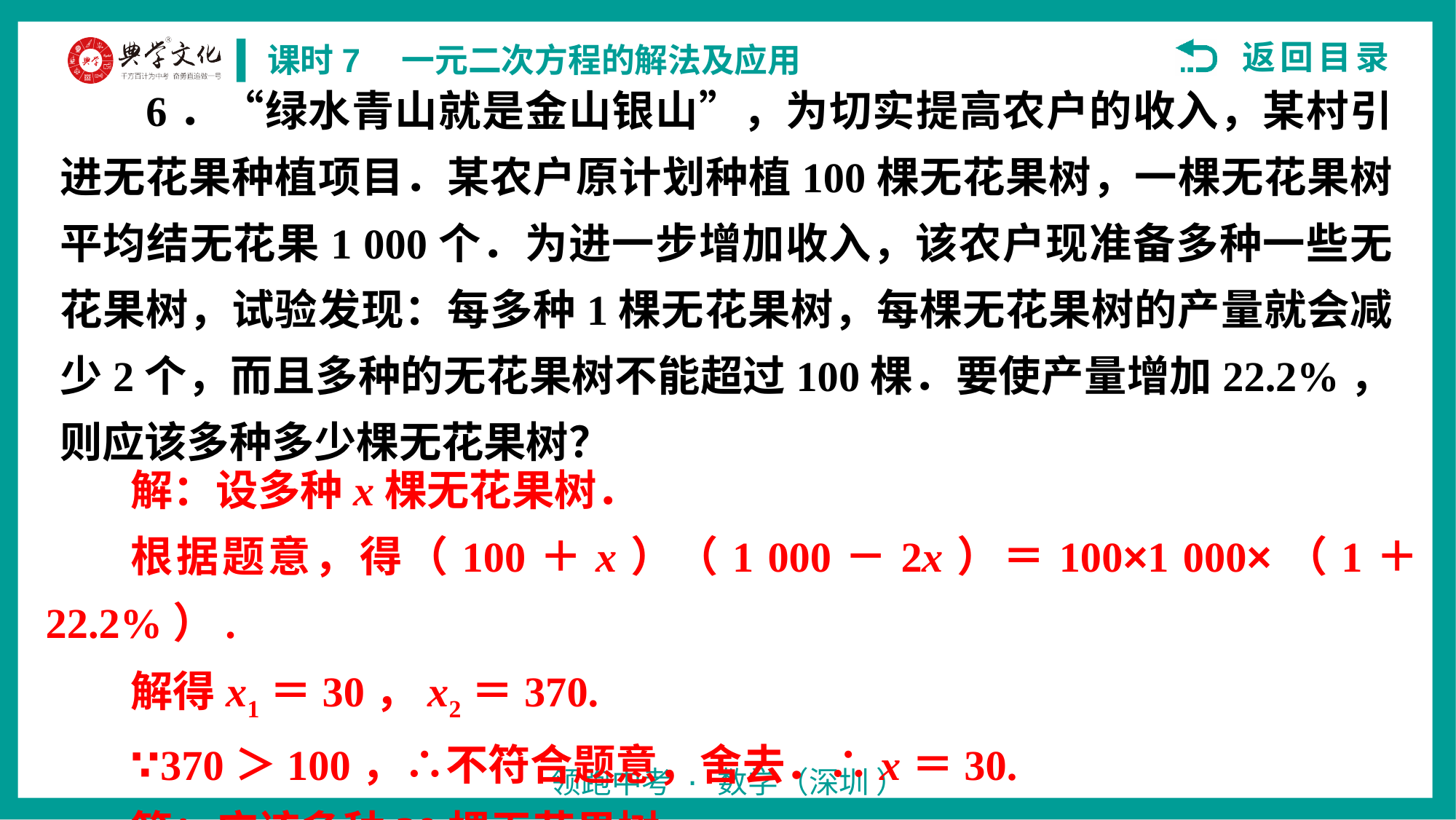

6．“绿水青山就是金山银山”，为切实提高农户的收入，某村引进无花果种植项目．某农户原计划种植100棵无花果树，一棵无花果树平均结无花果1 000个．为进一步增加收入，该农户现准备多种一些无花果树，试验发现：每多种1棵无花果树，每棵无花果树的产量就会减少2个，而且多种的无花果树不能超过100棵．要使产量增加22.2%，则应该多种多少棵无花果树？
解：设多种x棵无花果树．
根据题意，得（100＋x）（1 000－2x）＝100×1 000×（1＋22.2%）.
解得x1＝30，x2＝370.
∵370＞100，∴不符合题意，舍去．∴x＝30.
答：应该多种30棵无花果树．